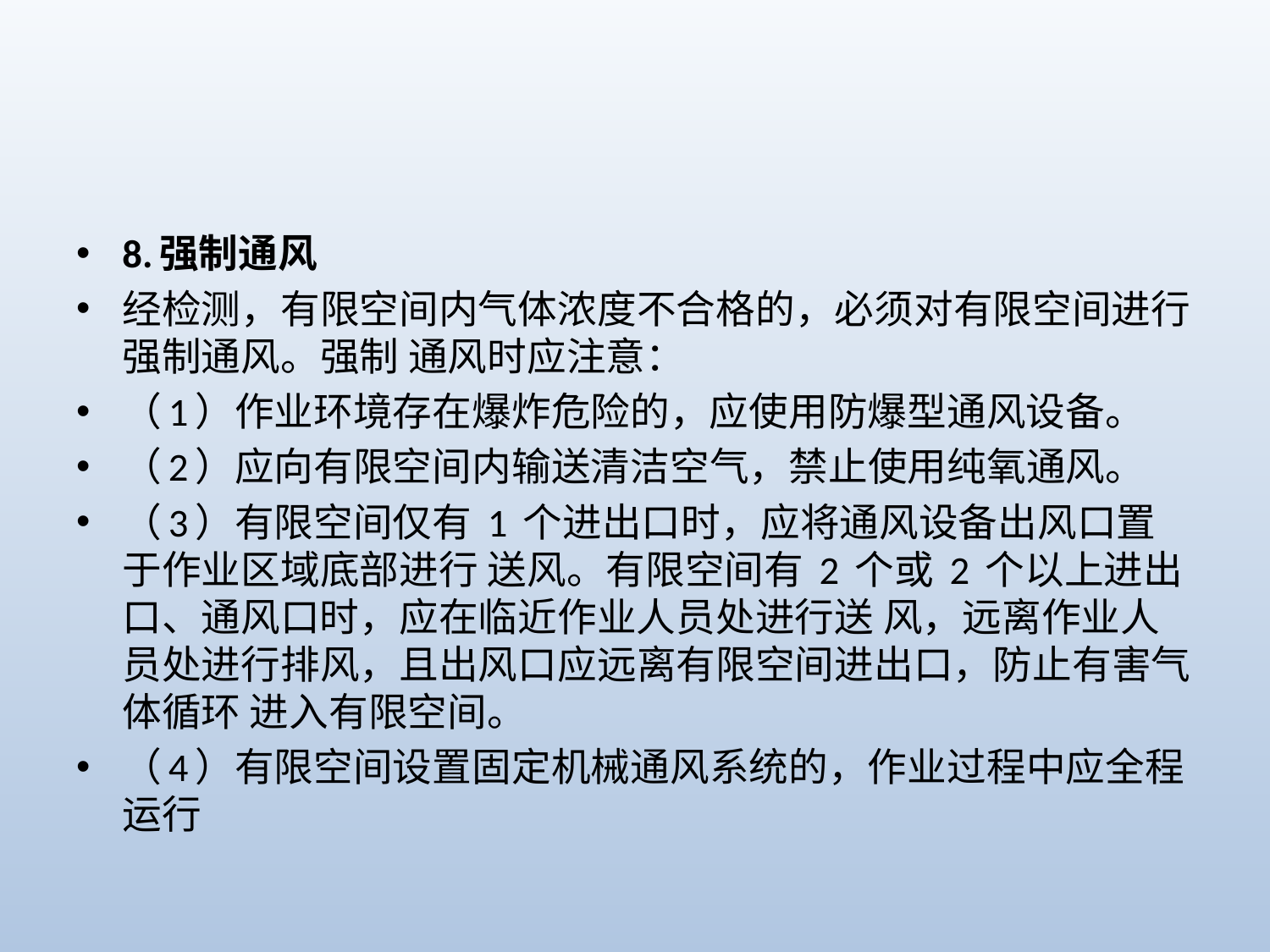

#
8.强制通风
经检测，有限空间内气体浓度不合格的，必须对有限空间进行强制通风。强制 通风时应注意：
（1）作业环境存在爆炸危险的，应使用防爆型通风设备。
（2）应向有限空间内输送清洁空气，禁止使用纯氧通风。
（3）有限空间仅有 1 个进出口时，应将通风设备出风口置于作业区域底部进行 送风。有限空间有 2 个或 2 个以上进出口、通风口时，应在临近作业人员处进行送 风，远离作业人员处进行排风，且出风口应远离有限空间进出口，防止有害气体循环 进入有限空间。
（4）有限空间设置固定机械通风系统的，作业过程中应全程运行